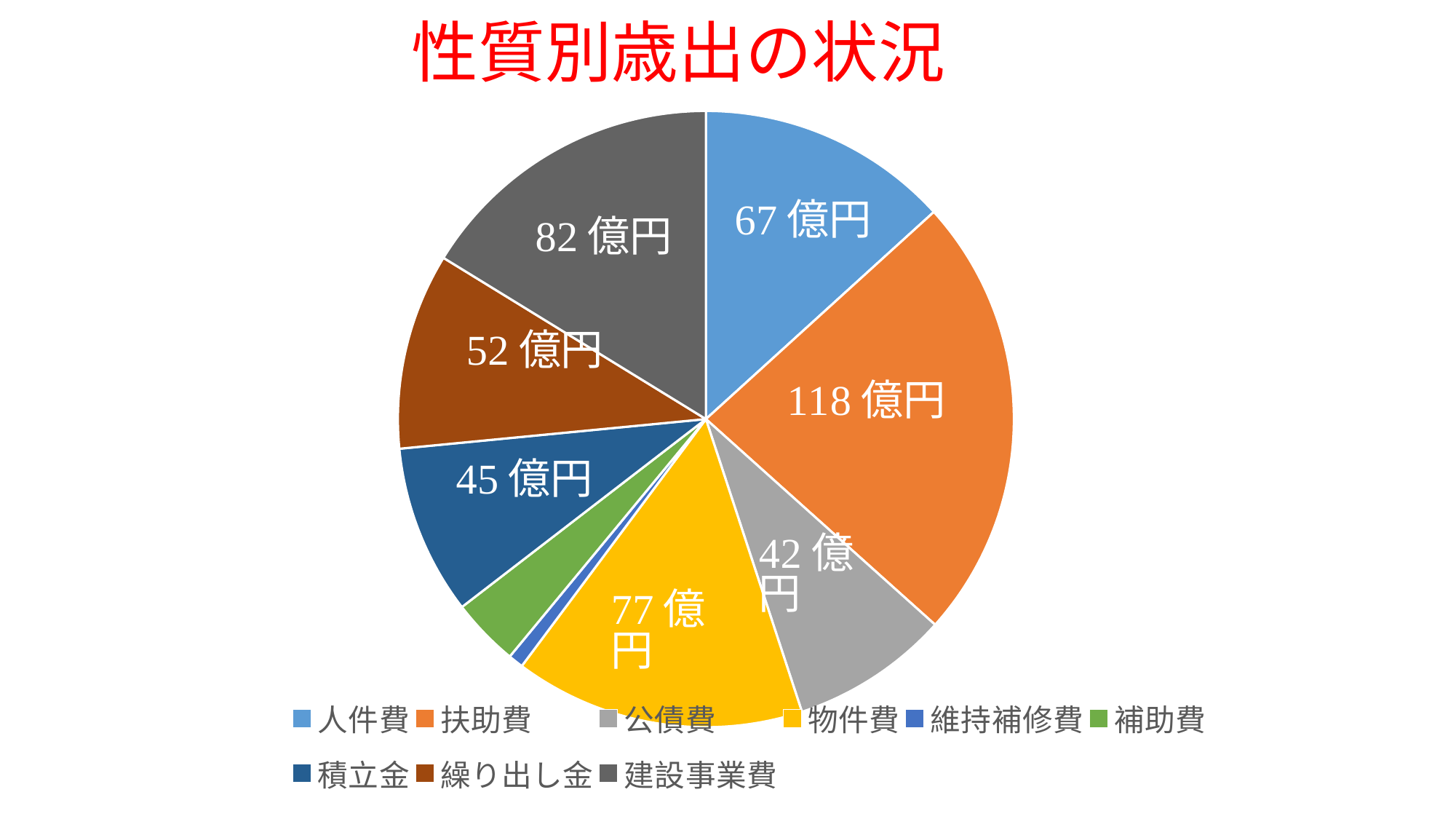

性質別歳出の状況

### Chart

| Category | 売上高 |
|---|---|
| 人件費 | 67.0 |
| 扶助費 | 118.0 |
| 公債費 | 42.0 |
| 物件費 | 77.0 |
| 維持補修費 | 4.0 |
| 補助費 | 18.0 |
| 積立金 | 45.0 |
| 繰り出し金 | 52.0 |
| 建設事業費 | 82.0 |